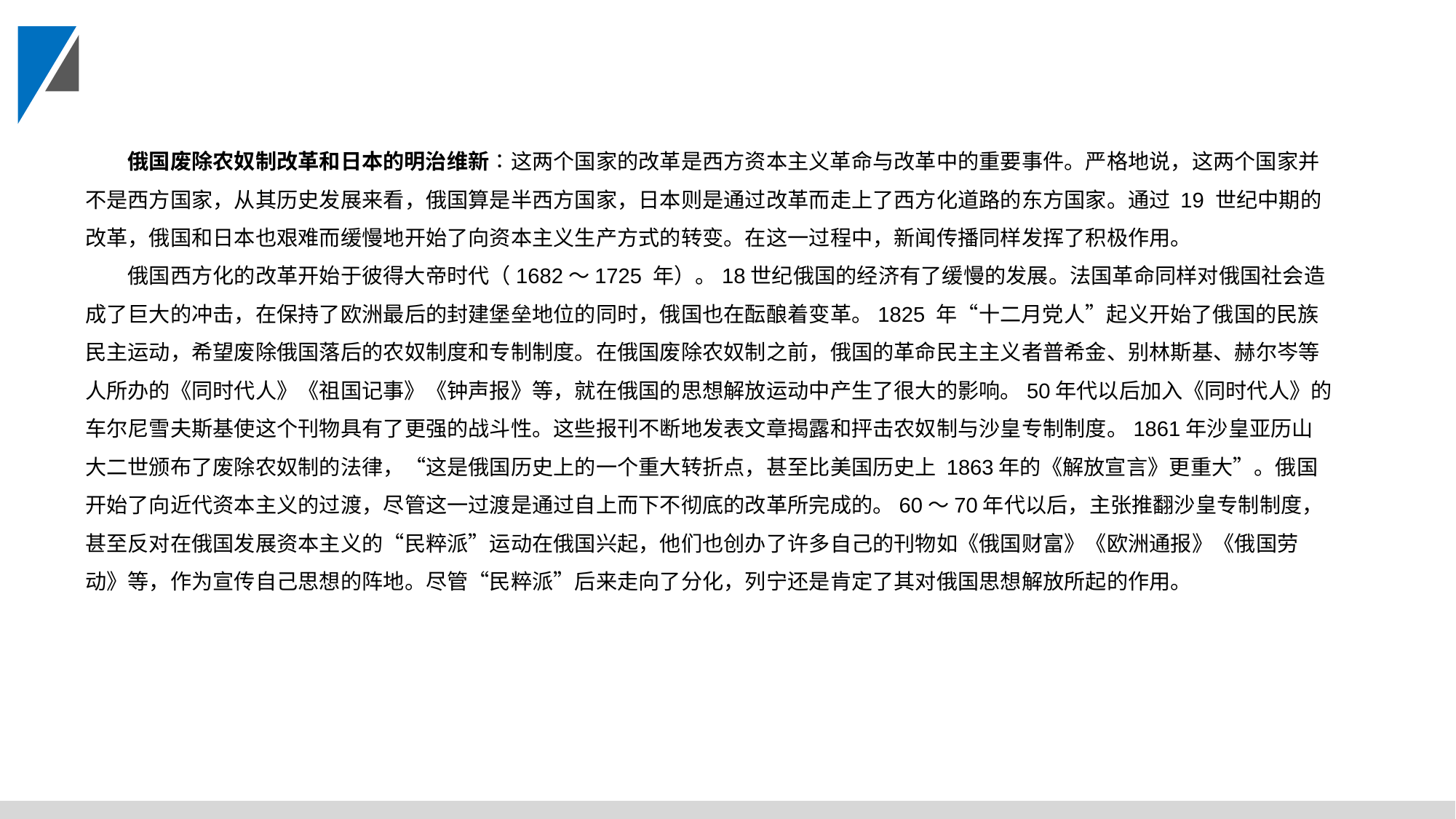

俄国废除农奴制改革和日本的明治维新∶这两个国家的改革是西方资本主义革命与改革中的重要事件。严格地说，这两个国家并不是西方国家，从其历史发展来看，俄国算是半西方国家，日本则是通过改革而走上了西方化道路的东方国家。通过 19 世纪中期的改革，俄国和日本也艰难而缓慢地开始了向资本主义生产方式的转变。在这一过程中，新闻传播同样发挥了积极作用。
俄国西方化的改革开始于彼得大帝时代（1682～1725 年）。18世纪俄国的经济有了缓慢的发展。法国革命同样对俄国社会造成了巨大的冲击，在保持了欧洲最后的封建堡垒地位的同时，俄国也在酝酿着变革。1825 年“十二月党人”起义开始了俄国的民族民主运动，希望废除俄国落后的农奴制度和专制制度。在俄国废除农奴制之前，俄国的革命民主主义者普希金、别林斯基、赫尔岑等人所办的《同时代人》《祖国记事》《钟声报》等，就在俄国的思想解放运动中产生了很大的影响。50年代以后加入《同时代人》的车尔尼雪夫斯基使这个刊物具有了更强的战斗性。这些报刊不断地发表文章揭露和抨击农奴制与沙皇专制制度。1861年沙皇亚历山大二世颁布了废除农奴制的法律，“这是俄国历史上的一个重大转折点，甚至比美国历史上 1863年的《解放宣言》更重大”。俄国开始了向近代资本主义的过渡，尽管这一过渡是通过自上而下不彻底的改革所完成的。60～70年代以后，主张推翻沙皇专制制度，甚至反对在俄国发展资本主义的“民粹派”运动在俄国兴起，他们也创办了许多自己的刊物如《俄国财富》《欧洲通报》《俄国劳动》等，作为宣传自己思想的阵地。尽管“民粹派”后来走向了分化，列宁还是肯定了其对俄国思想解放所起的作用。